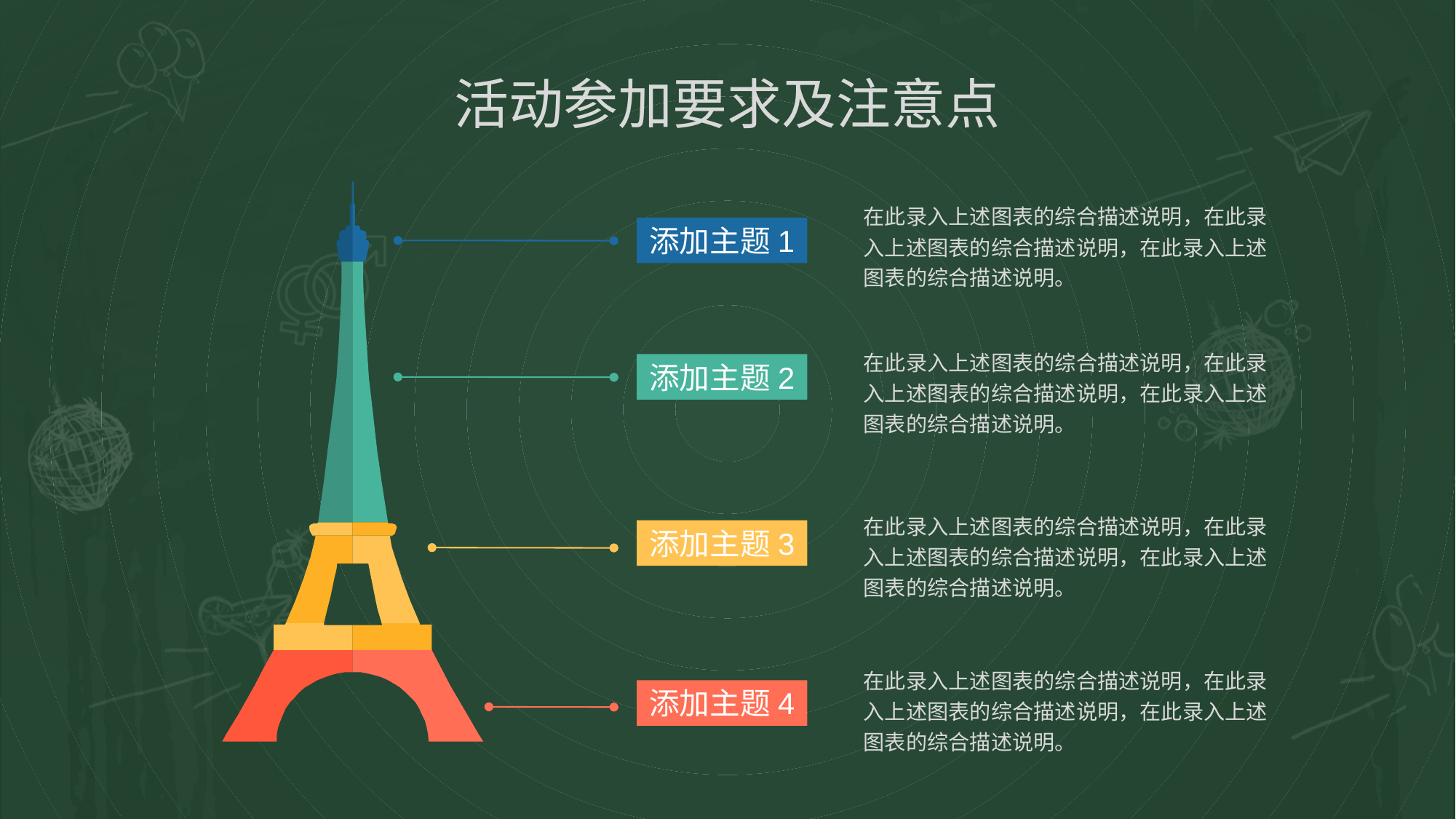

活动参加要求及注意点

在此录入上述图表的综合描述说明，在此录入上述图表的综合描述说明，在此录入上述图表的综合描述说明。
添加主题1

在此录入上述图表的综合描述说明，在此录入上述图表的综合描述说明，在此录入上述图表的综合描述说明。
添加主题2

在此录入上述图表的综合描述说明，在此录入上述图表的综合描述说明，在此录入上述图表的综合描述说明。
添加主题3

在此录入上述图表的综合描述说明，在此录入上述图表的综合描述说明，在此录入上述图表的综合描述说明。
添加主题4